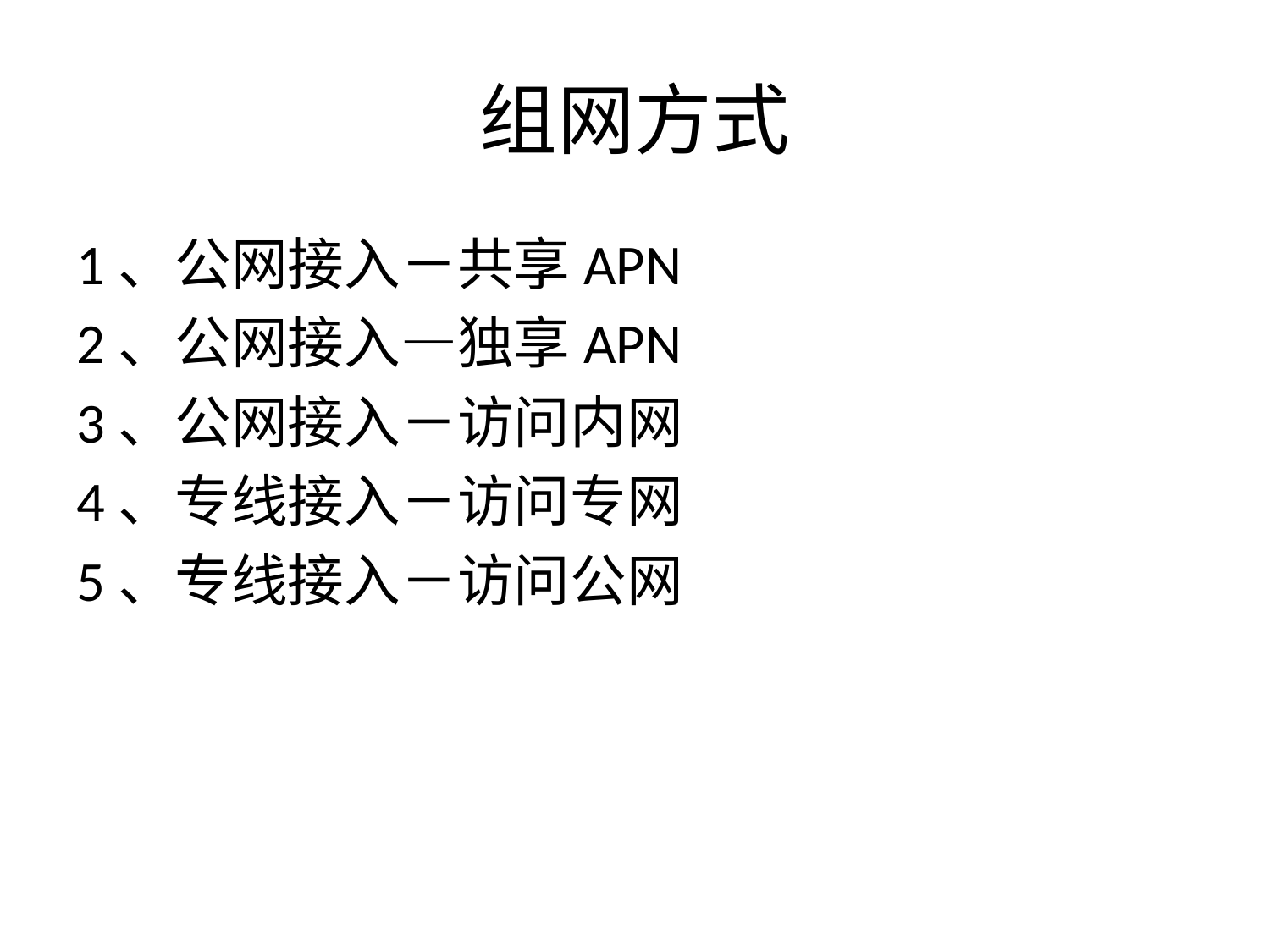

# 组网方式
1、公网接入－共享APN
2、公网接入—独享APN
3、公网接入－访问内网
4、专线接入－访问专网
5、专线接入－访问公网